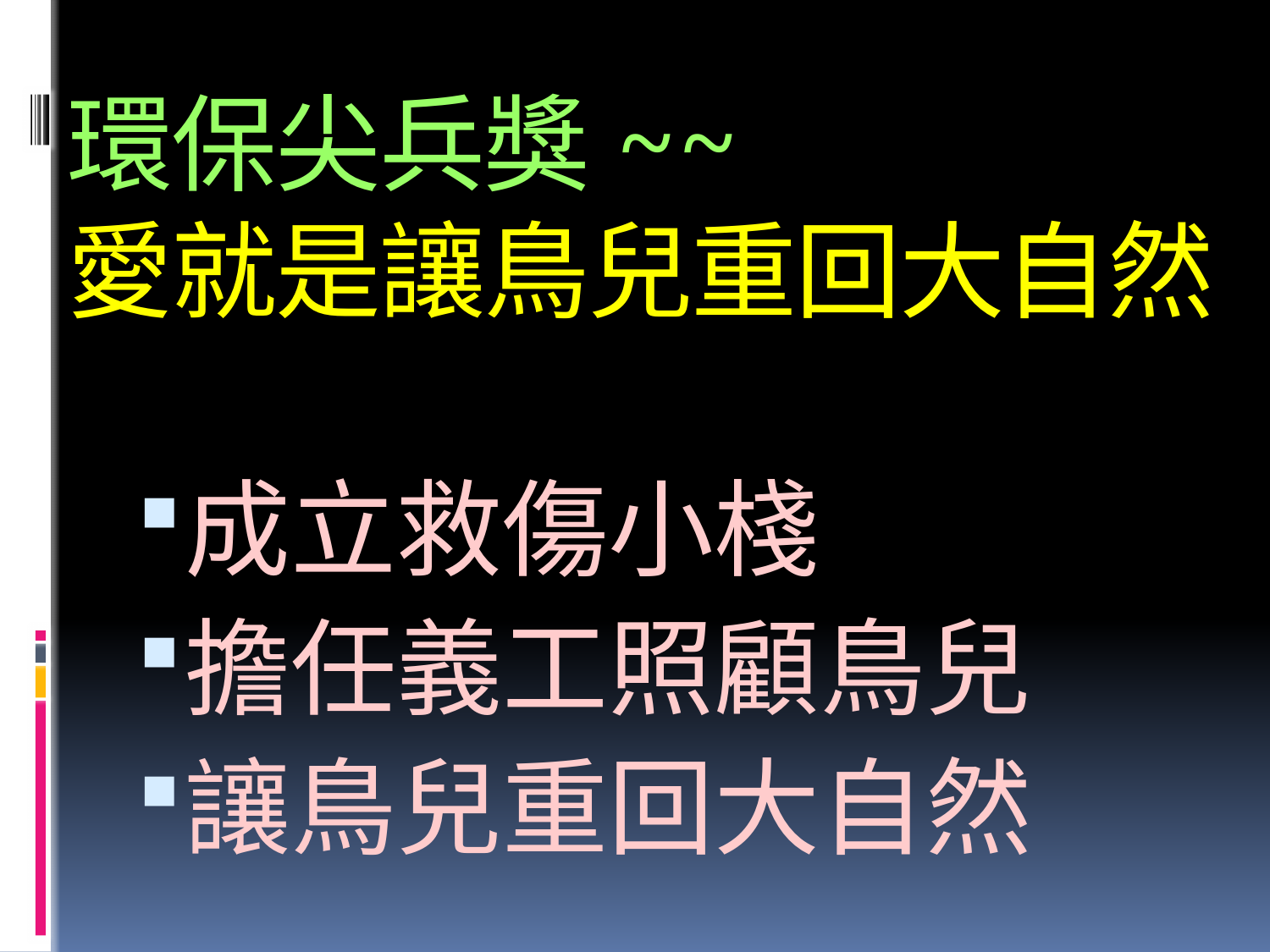

# 環保尖兵獎~~ 愛就是讓鳥兒重回大自然
成立救傷小棧
擔任義工照顧鳥兒
讓鳥兒重回大自然